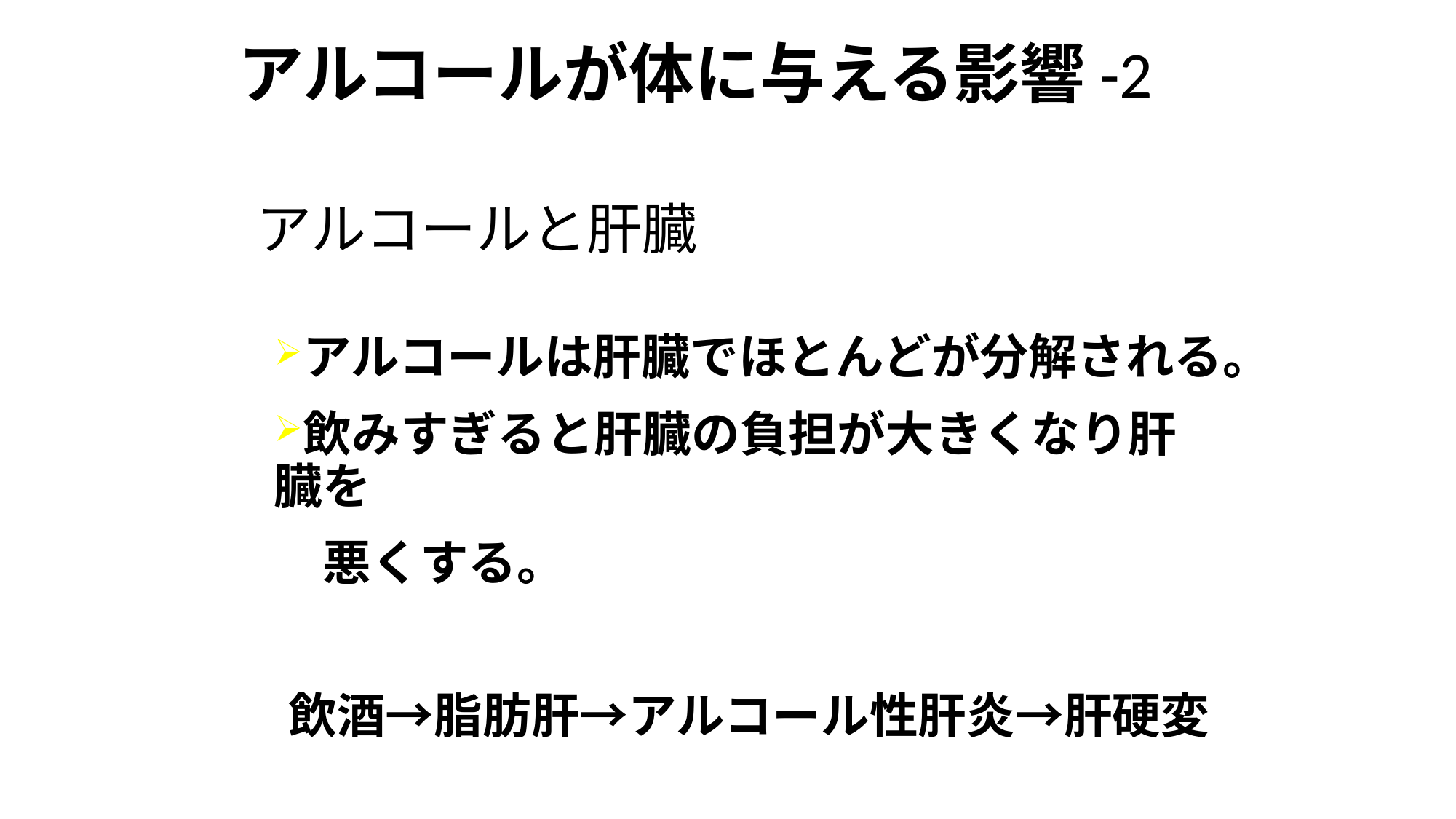

# アルコールが体に与える影響-2
アルコールと肝臓

アルコールは肝臓でほとんどが分解される。
飲みすぎると肝臓の負担が大きくなり肝臓を
　悪くする。

飲酒→脂肪肝→アルコール性肝炎→肝硬変